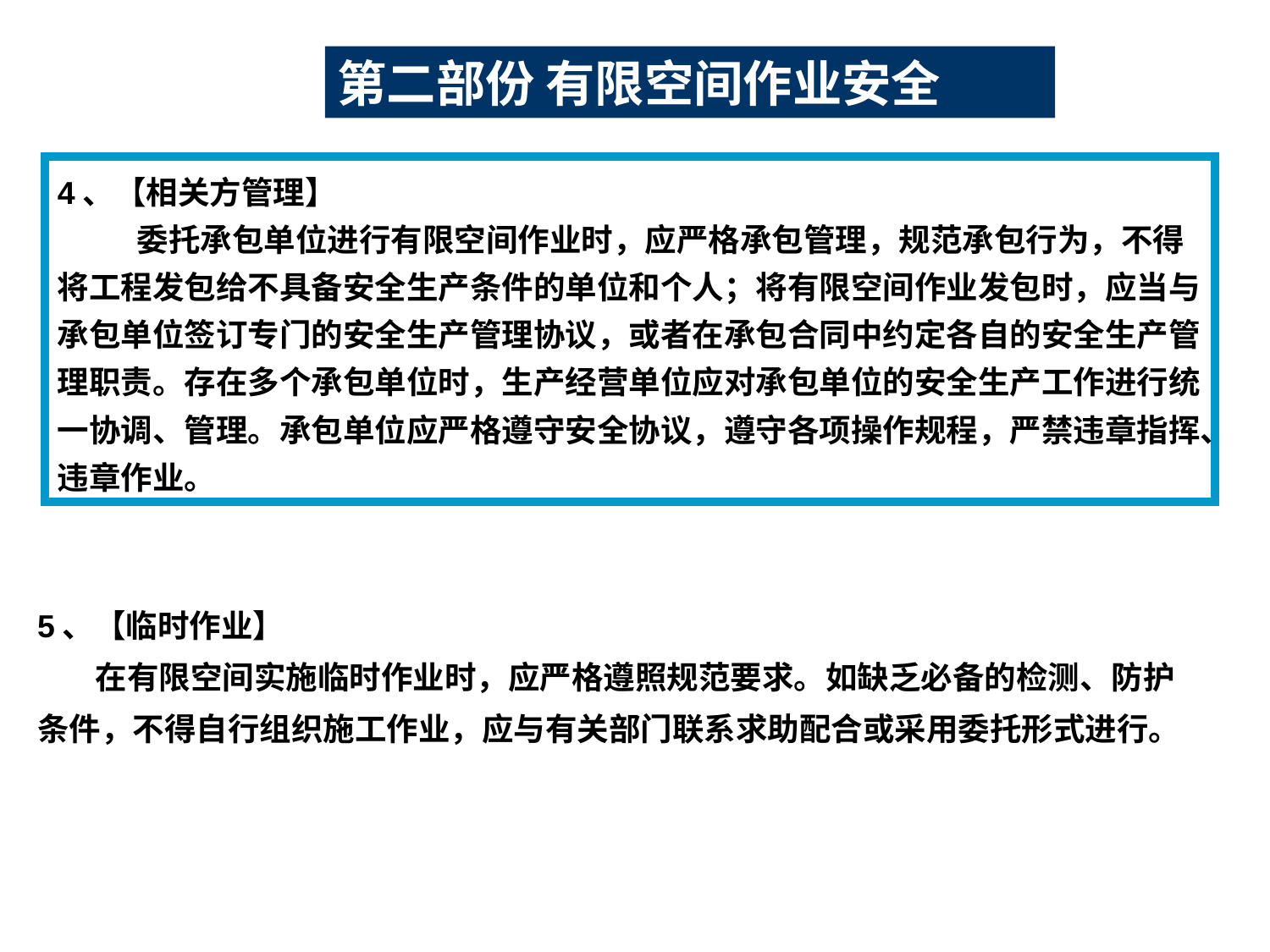

第二部份 有限空间作业安全
4、【相关方管理】
          委托承包单位进行有限空间作业时，应严格承包管理，规范承包行为，不得将工程发包给不具备安全生产条件的单位和个人；将有限空间作业发包时，应当与承包单位签订专门的安全生产管理协议，或者在承包合同中约定各自的安全生产管理职责。存在多个承包单位时，生产经营单位应对承包单位的安全生产工作进行统一协调、管理。承包单位应严格遵守安全协议，遵守各项操作规程，严禁违章指挥、违章作业。
5、【临时作业】
       在有限空间实施临时作业时，应严格遵照规范要求。如缺乏必备的检测、防护条件，不得自行组织施工作业，应与有关部门联系求助配合或采用委托形式进行。